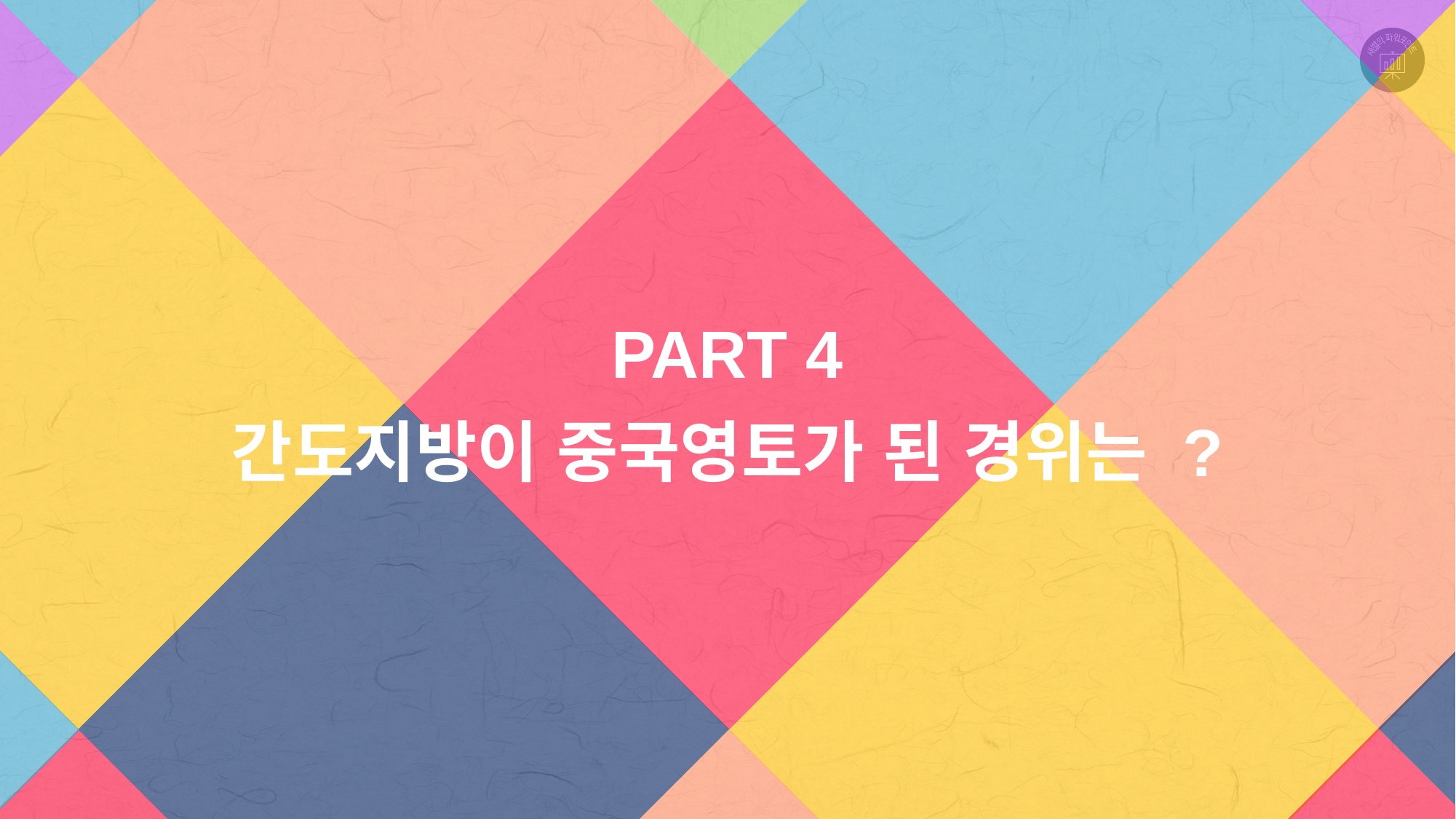

PART 4

간도지방이 중국영토가 된 경위는 ?